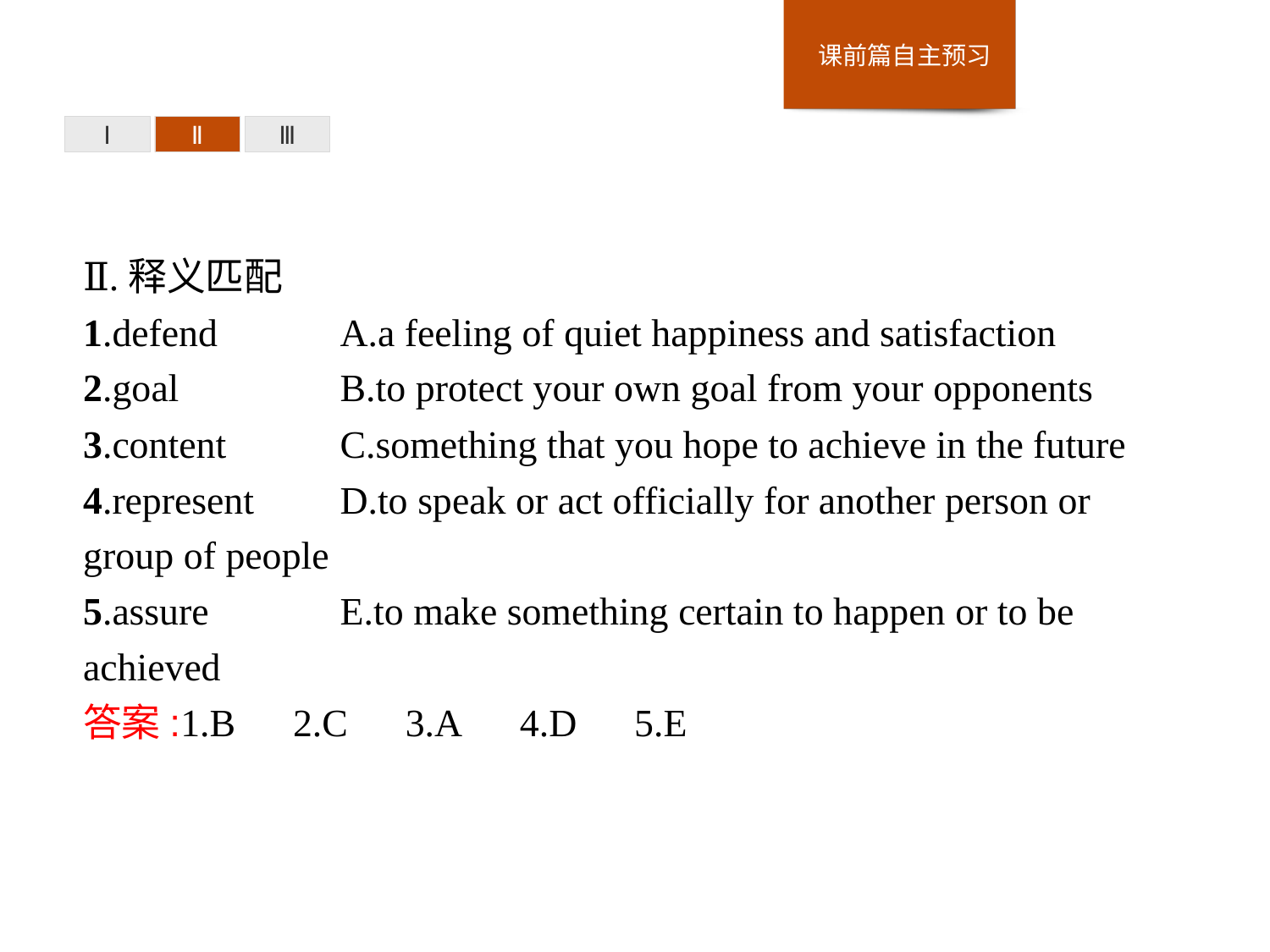

Ⅰ
Ⅱ
Ⅲ
Ⅱ.释义匹配
1.defend　 	A.a feeling of quiet happiness and satisfaction
2.goal		B.to protect your own goal from your opponents
3.content	C.something that you hope to achieve in the future
4.represent	D.to speak or act officially for another person or group of people
5.assure		E.to make something certain to happen or to be achieved
答案:1.B　2.C　3.A　4.D　5.E